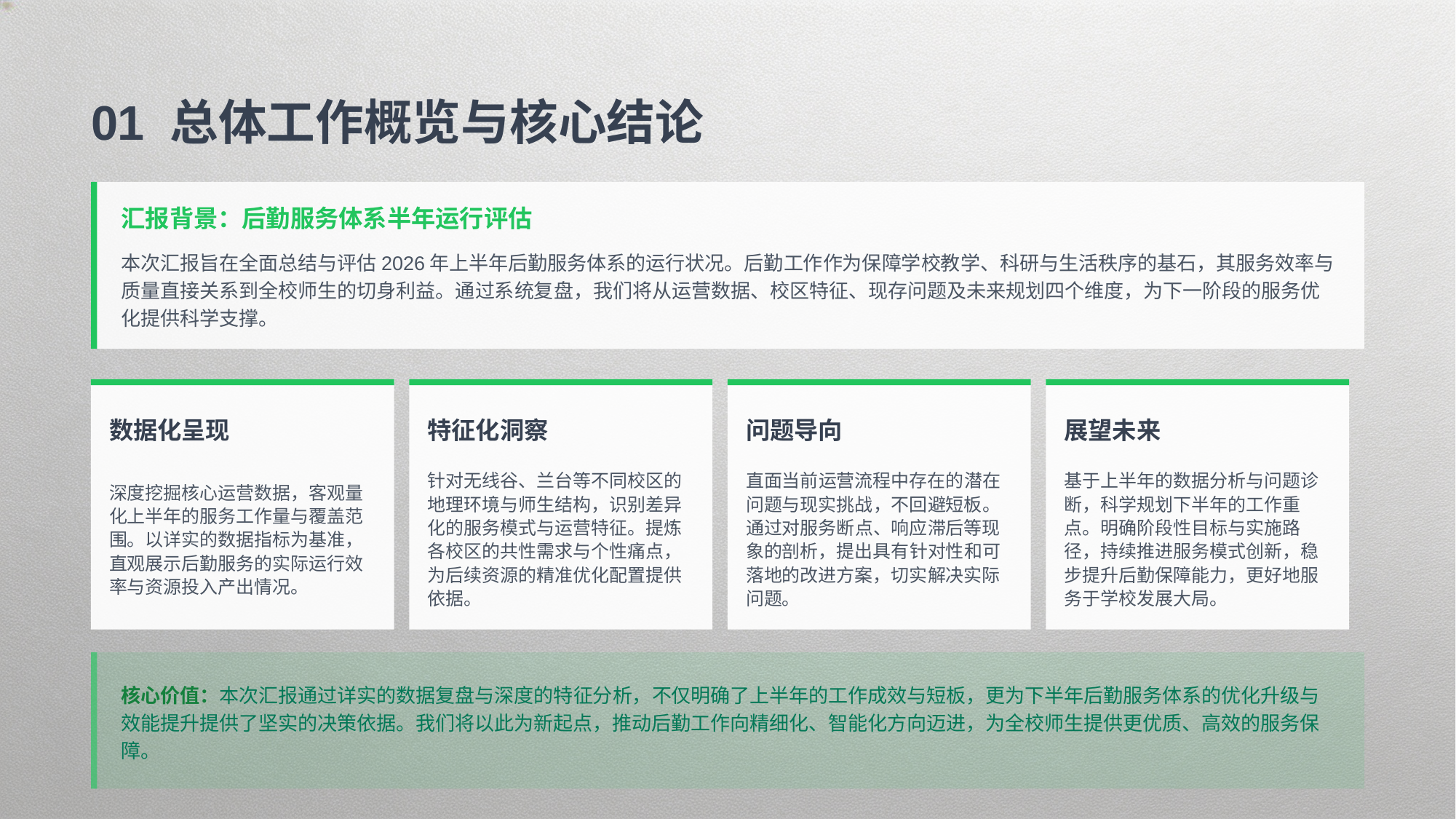

01 总体工作概览与核心结论

汇报背景：后勤服务体系半年运行评估
本次汇报旨在全面总结与评估2026年上半年后勤服务体系的运行状况。后勤工作作为保障学校教学、科研与生活秩序的基石，其服务效率与质量直接关系到全校师生的切身利益。通过系统复盘，我们将从运营数据、校区特征、现存问题及未来规划四个维度，为下一阶段的服务优化提供科学支撑。

数据化呈现
特征化洞察
问题导向
展望未来
深度挖掘核心运营数据，客观量化上半年的服务工作量与覆盖范围。以详实的数据指标为基准，直观展示后勤服务的实际运行效率与资源投入产出情况。
针对无线谷、兰台等不同校区的地理环境与师生结构，识别差异化的服务模式与运营特征。提炼各校区的共性需求与个性痛点，为后续资源的精准优化配置提供依据。
直面当前运营流程中存在的潜在问题与现实挑战，不回避短板。通过对服务断点、响应滞后等现象的剖析，提出具有针对性和可落地的改进方案，切实解决实际问题。
基于上半年的数据分析与问题诊断，科学规划下半年的工作重点。明确阶段性目标与实施路径，持续推进服务模式创新，稳步提升后勤保障能力，更好地服务于学校发展大局。

核心价值：本次汇报通过详实的数据复盘与深度的特征分析，不仅明确了上半年的工作成效与短板，更为下半年后勤服务体系的优化升级与效能提升提供了坚实的决策依据。我们将以此为新起点，推动后勤工作向精细化、智能化方向迈进，为全校师生提供更优质、高效的服务保障。